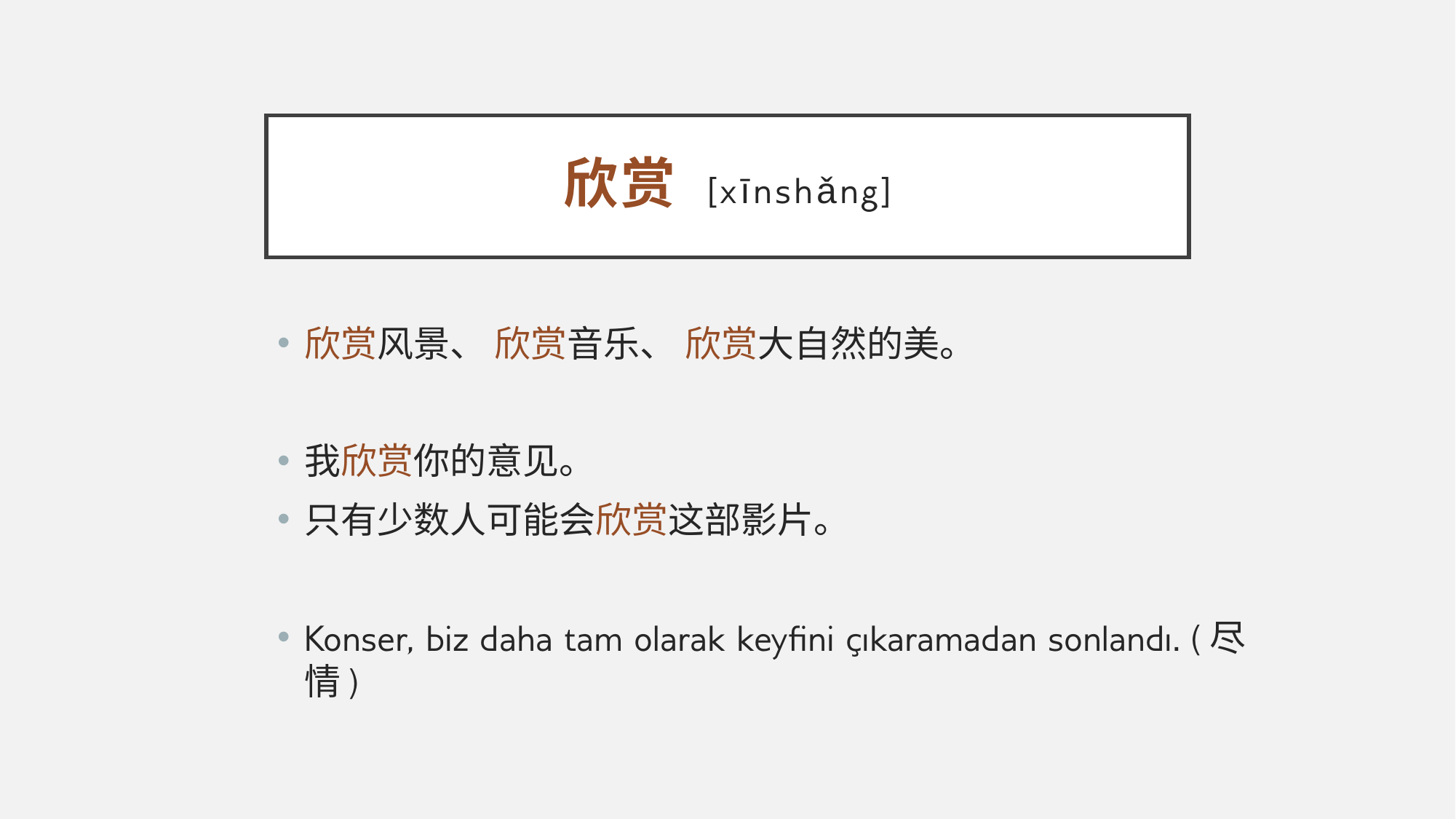

# 欣赏 [xīnshǎng]
欣赏风景、 欣赏音乐、 欣赏大自然的美。

我欣赏你的意见。
只有少数人可能会欣赏这部影片。

Konser, biz daha tam olarak keyfini çıkaramadan sonlandı. (尽情)